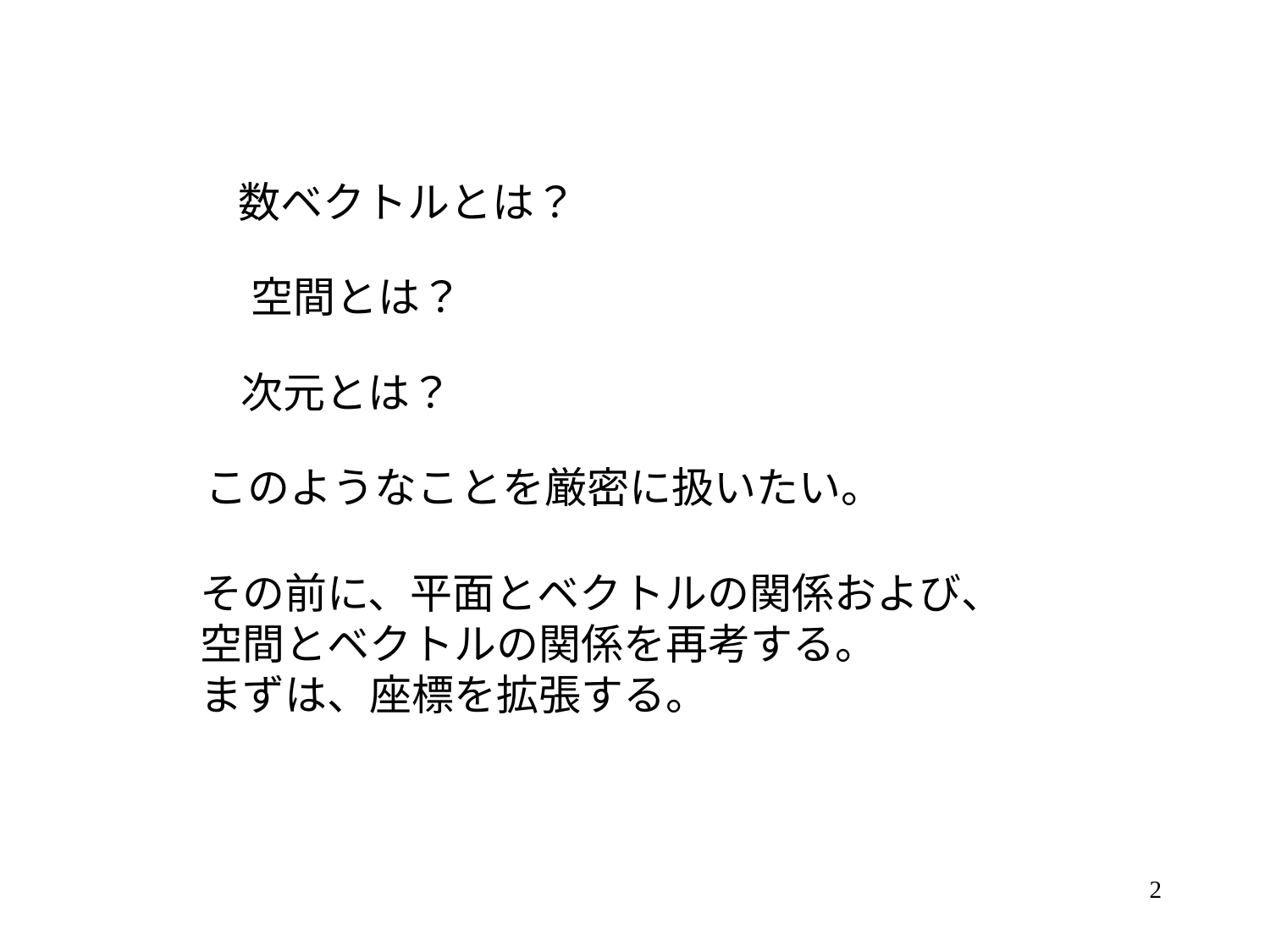

数ベクトルとは？
空間とは？
次元とは？
このようなことを厳密に扱いたい。
その前に、平面とベクトルの関係および、
空間とベクトルの関係を再考する。
まずは、座標を拡張する。
2